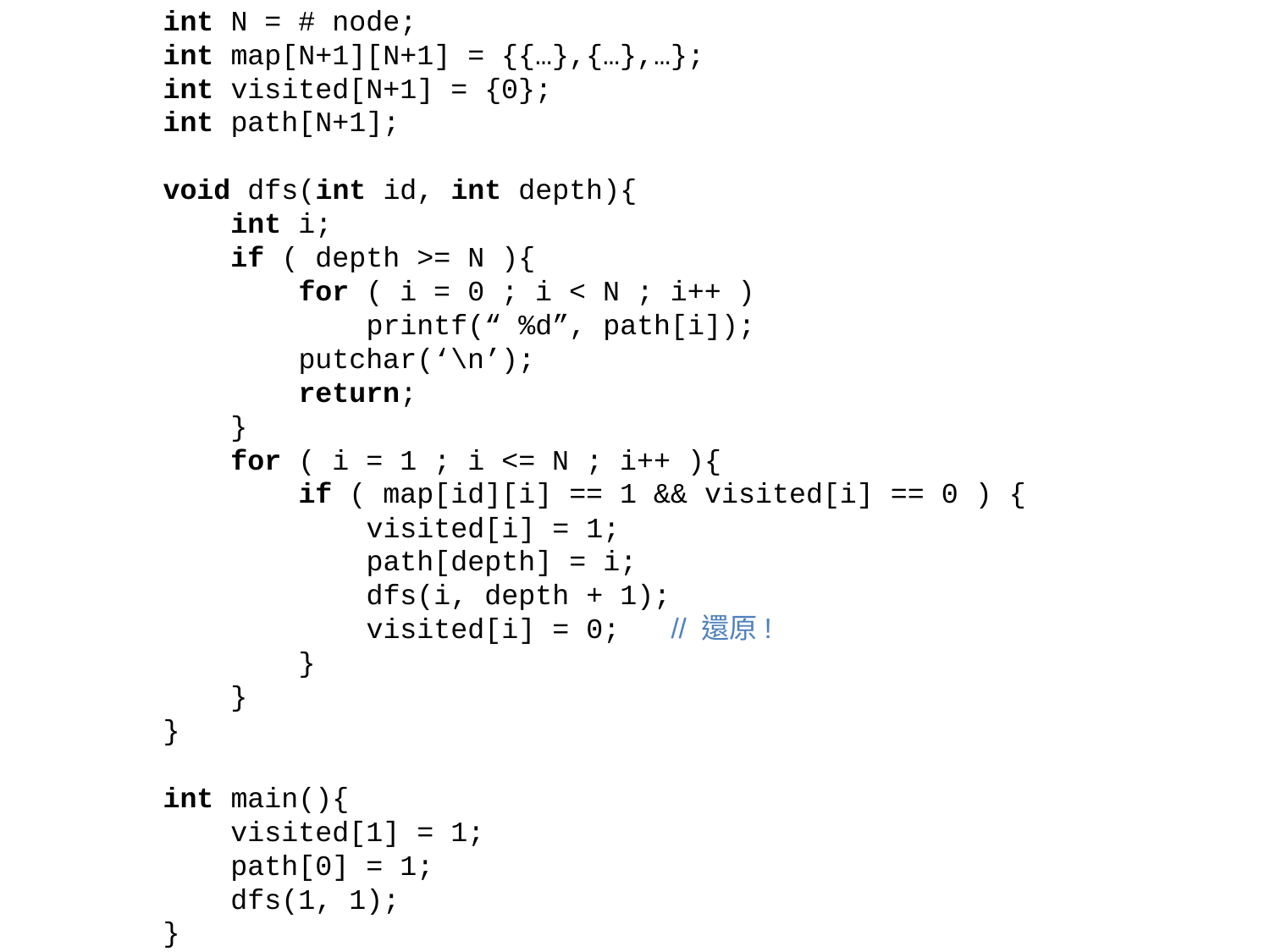

int N = # node;
int map[N+1][N+1] = {{…},{…},…};
int visited[N+1] = {0};
int path[N+1];

void dfs(int id, int depth){
    int i;
    if ( depth >= N ){
        for ( i = 0 ; i < N ; i++ )
            printf(“ %d”, path[i]);
        putchar(‘\n’);
        return;
    }
    for ( i = 1 ; i <= N ; i++ ){
        if ( map[id][i] == 1 && visited[i] == 0 ) {
            visited[i] = 1;
            path[depth] = i;
            dfs(i, depth + 1);
            visited[i] = 0;   // 還原!
        }
    }
}

int main(){
    visited[1] = 1;
    path[0] = 1;
    dfs(1, 1);
}